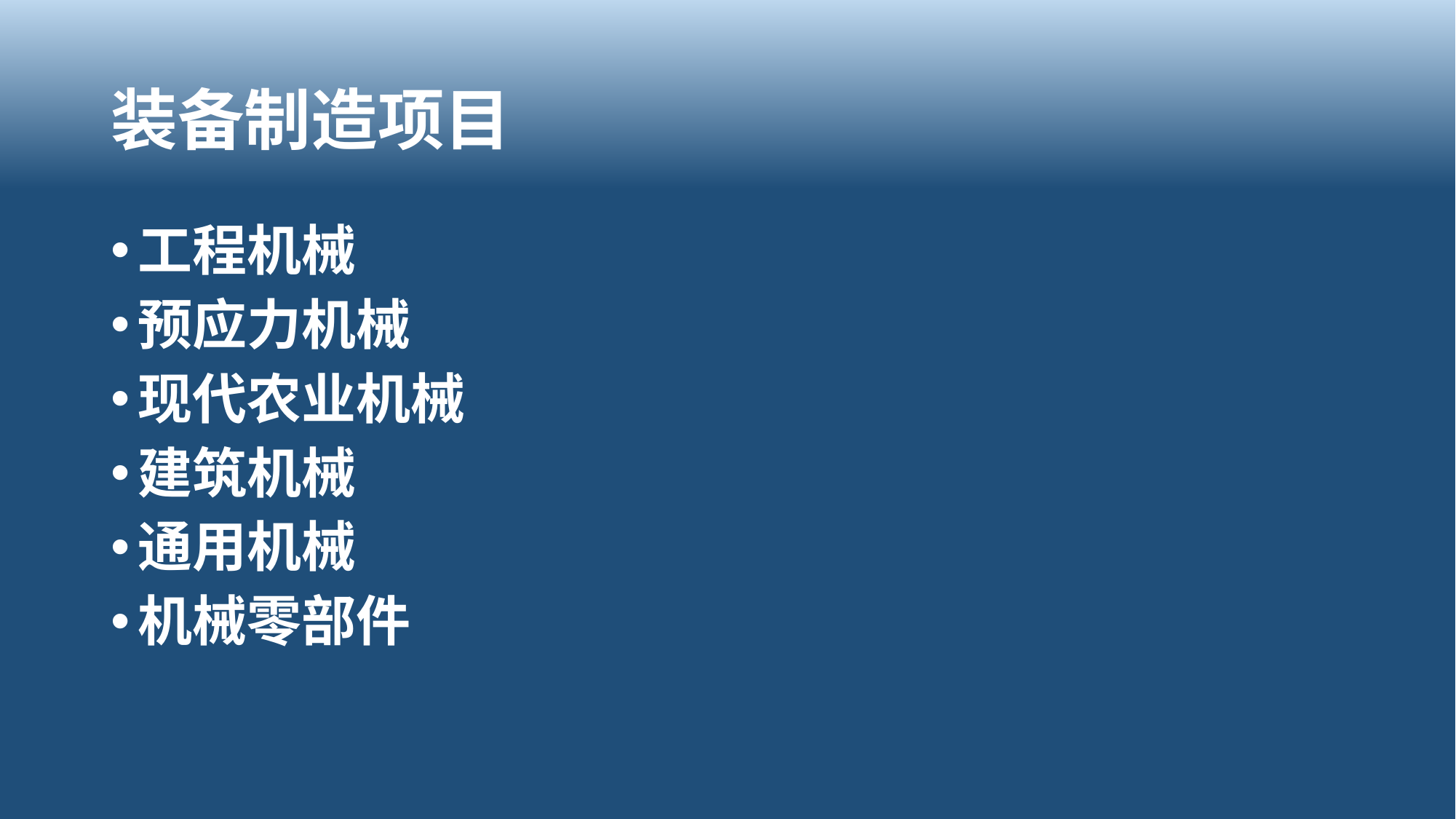

# 装备制造项目
工程机械
预应力机械
现代农业机械
建筑机械
通用机械
机械零部件